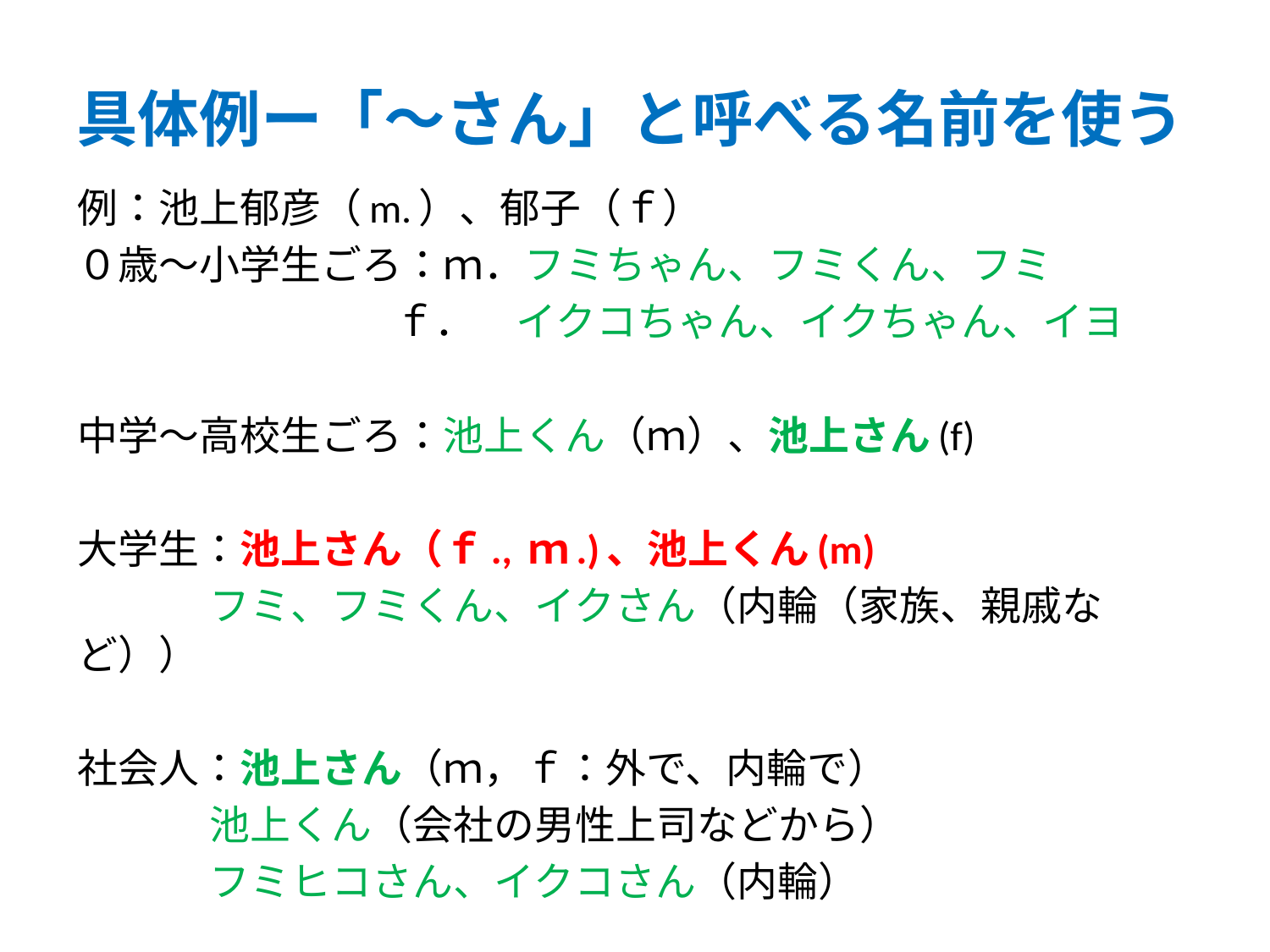

# 具体例ー「～さん」と呼べる名前を使う
例：池上郁彦（m.）、郁子（ｆ）
０歳～小学生ごろ：ｍ．フミちゃん、フミくん、フミ
ｆ．　イクコちゃん、イクちゃん、イヨ

中学～高校生ごろ：池上くん（ｍ）、池上さん(f)

大学生：池上さん（ｆ., ｍ.)、池上くん(m)
	　フミ、フミくん、イクさん（内輪（家族、親戚など））

社会人：池上さん（ｍ，ｆ：外で、内輪で）
	　池上くん（会社の男性上司などから）
	　フミヒコさん、イクコさん（内輪）